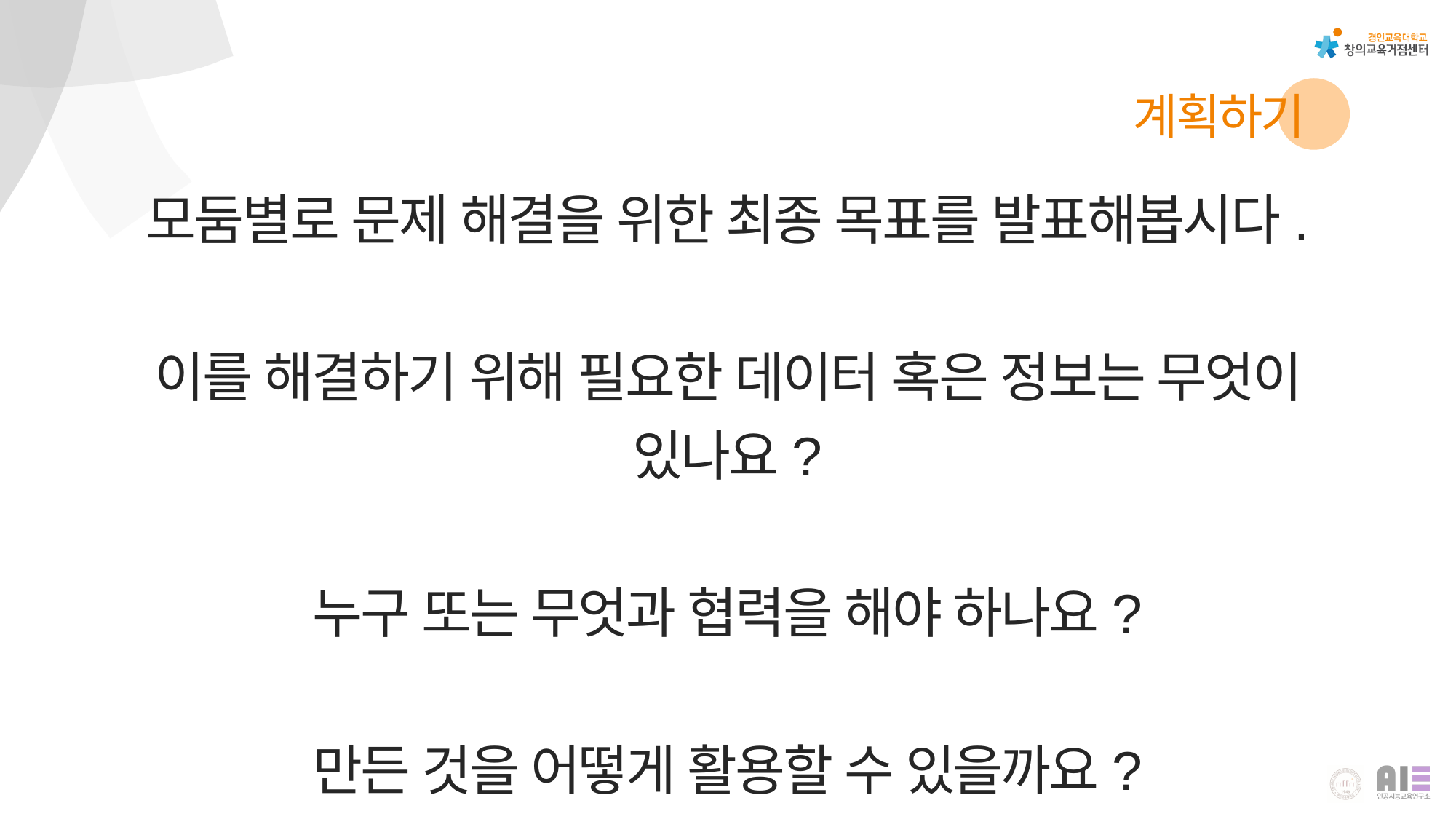

계획하기

모둠별로 문제 해결을 위한 최종 목표를 발표해봅시다.

이를 해결하기 위해 필요한 데이터 혹은 정보는 무엇이 있나요?

누구 또는 무엇과 협력을 해야 하나요?

만든 것을 어떻게 활용할 수 있을까요?